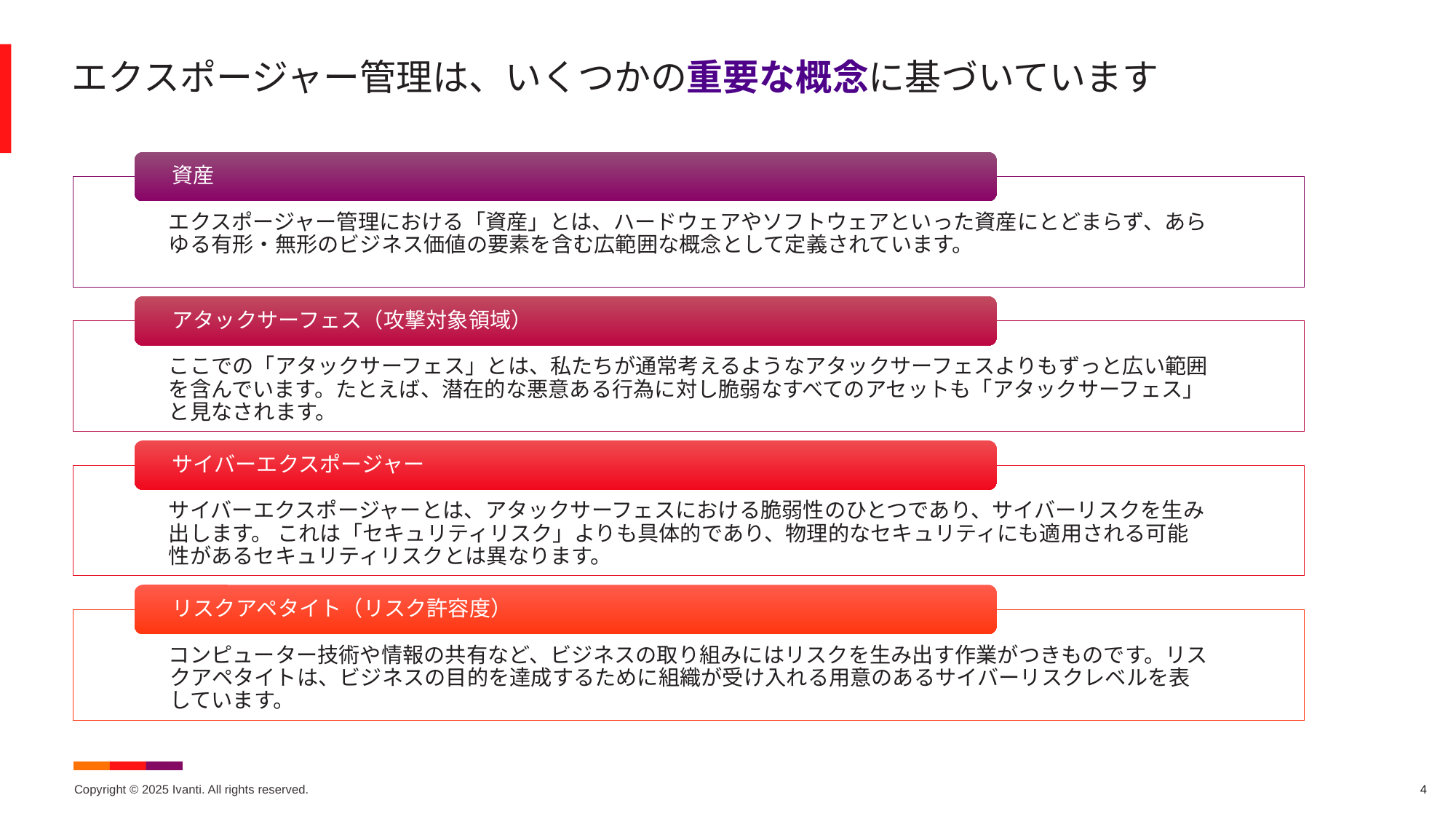

# エクスポージャー管理は、いくつかの重要な概念に基づいています
エクスポージャー管理における「資産」とは、ハードウェアやソフトウェアといった資産にとどまらず、あらゆる有形・無形のビジネス価値の要素を含む広範囲な概念として定義されています。
資産
ここでの「アタックサーフェス」とは、私たちが通常考えるようなアタックサーフェスよりもずっと広い範囲を含んでいます。たとえば、潜在的な悪意ある行為に対し脆弱なすべてのアセットも「アタックサーフェス」と見なされます。
アタックサーフェス（攻撃対象領域）
サイバーエクスポージャーとは、アタックサーフェスにおける脆弱性のひとつであり、サイバーリスクを生み出します。 これは「セキュリティリスク」よりも具体的であり、物理的なセキュリティにも適用される可能性があるセキュリティリスクとは異なります。
サイバーエクスポージャー
コンピューター技術や情報の共有など、ビジネスの取り組みにはリスクを生み出す作業がつきものです。リスクアペタイトは、ビジネスの目的を達成するために組織が受け入れる用意のあるサイバーリスクレベルを表しています。
リスクアペタイト（リスク許容度）